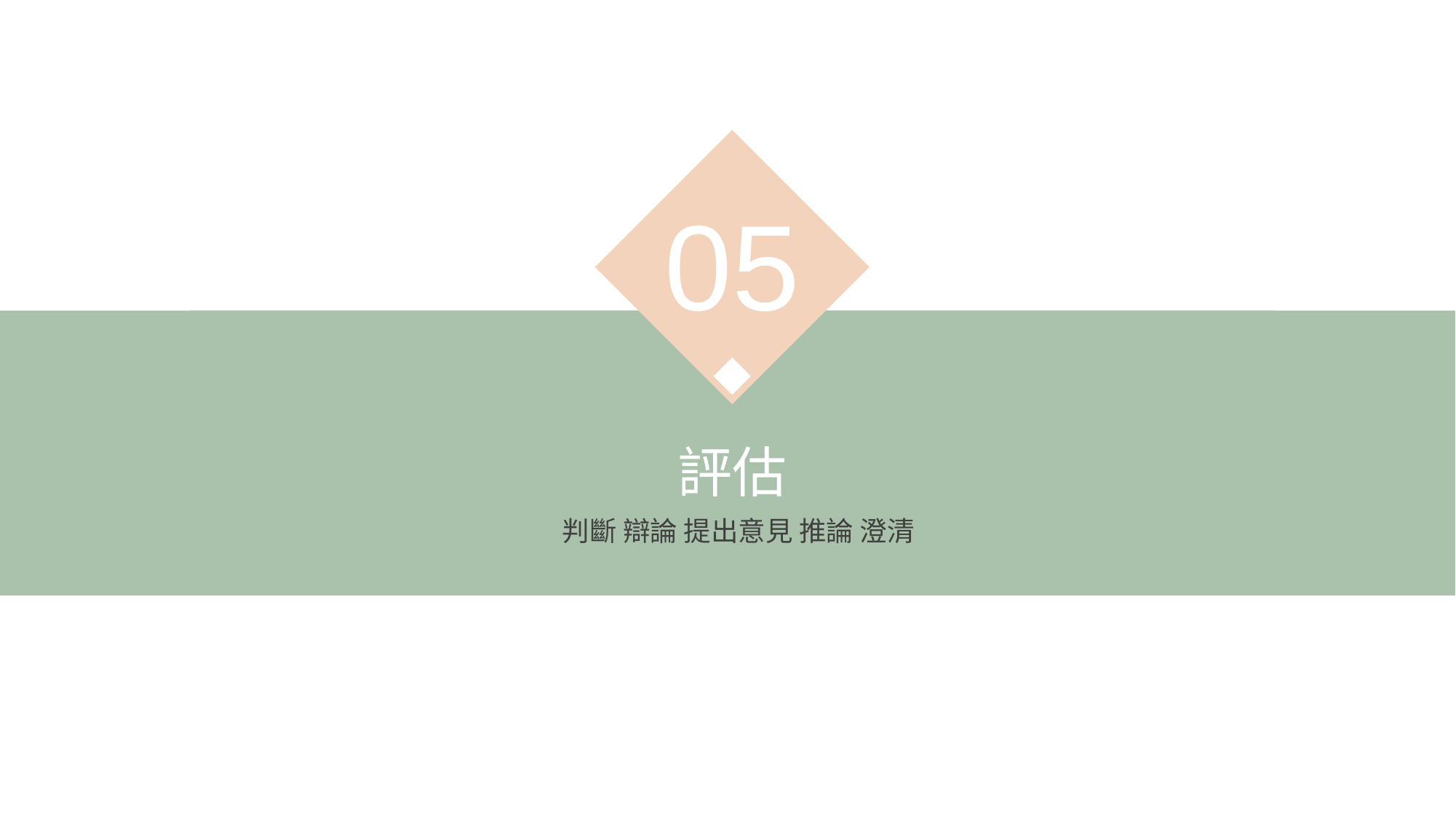

05

評估
判斷 辯論 提出意見 推論 澄清